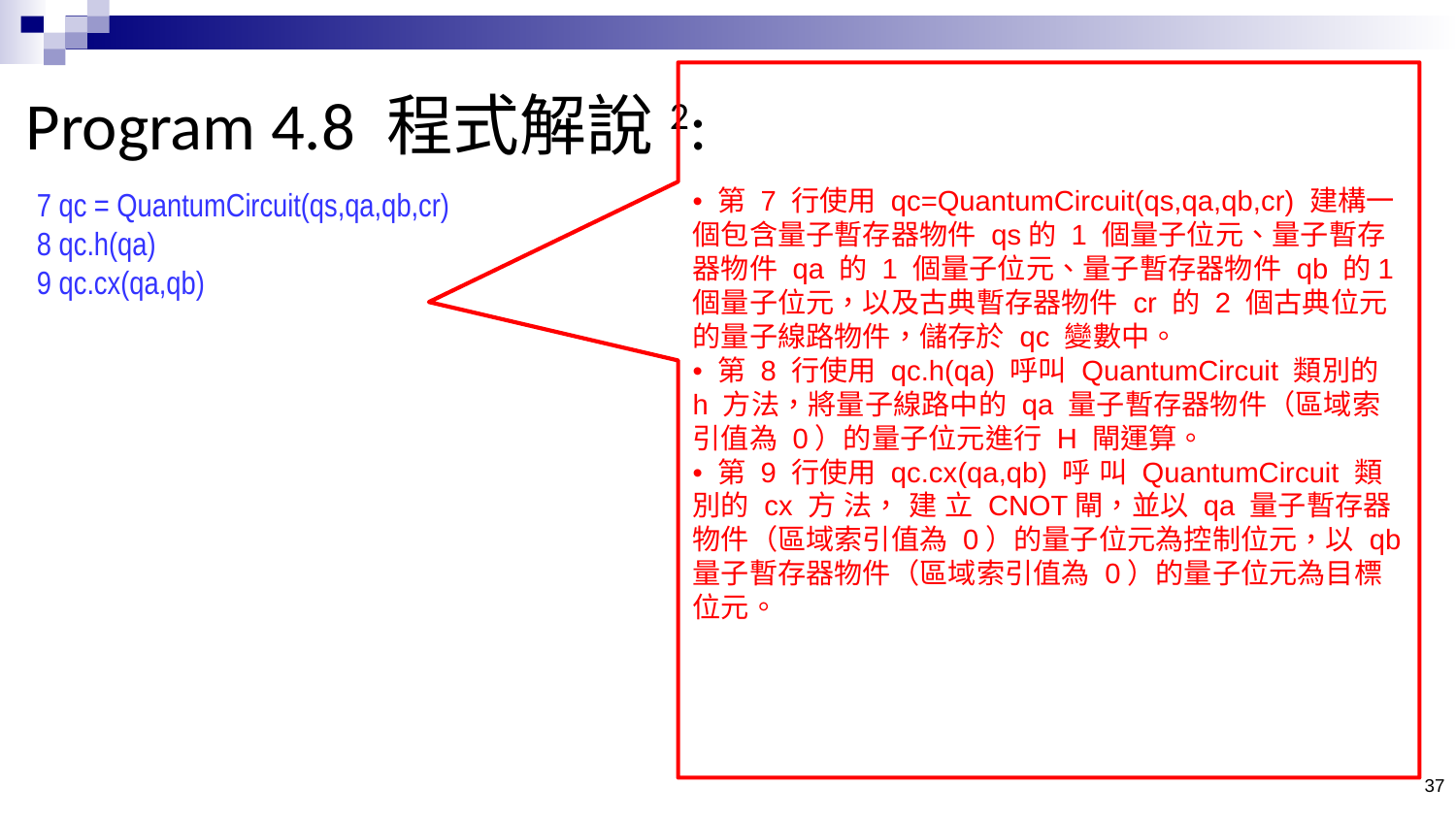

# Program 4.8 程式解說2:
• 第 7 行使用 qc=QuantumCircuit(qs,qa,qb,cr) 建構一個包含量子暫存器物件 qs的 1 個量子位元、量子暫存器物件 qa 的 1 個量子位元、量子暫存器物件 qb 的1 個量子位元，以及古典暫存器物件 cr 的 2 個古典位元的量子線路物件，儲存於 qc 變數中。
• 第 8 行使用 qc.h(qa) 呼叫 QuantumCircuit 類別的 h 方法，將量子線路中的 qa 量子暫存器物件（區域索引值為 0）的量子位元進行 H 閘運算。
• 第 9 行使用 qc.cx(qa,qb) 呼 叫 QuantumCircuit 類別的 cx 方 法， 建 立 CNOT閘，並以 qa 量子暫存器物件（區域索引值為 0）的量子位元為控制位元，以 qb 量子暫存器物件（區域索引值為 0）的量子位元為目標位元。

 7 qc = QuantumCircuit(qs,qa,qb,cr)
 8 qc.h(qa)
 9 qc.cx(qa,qb)
37